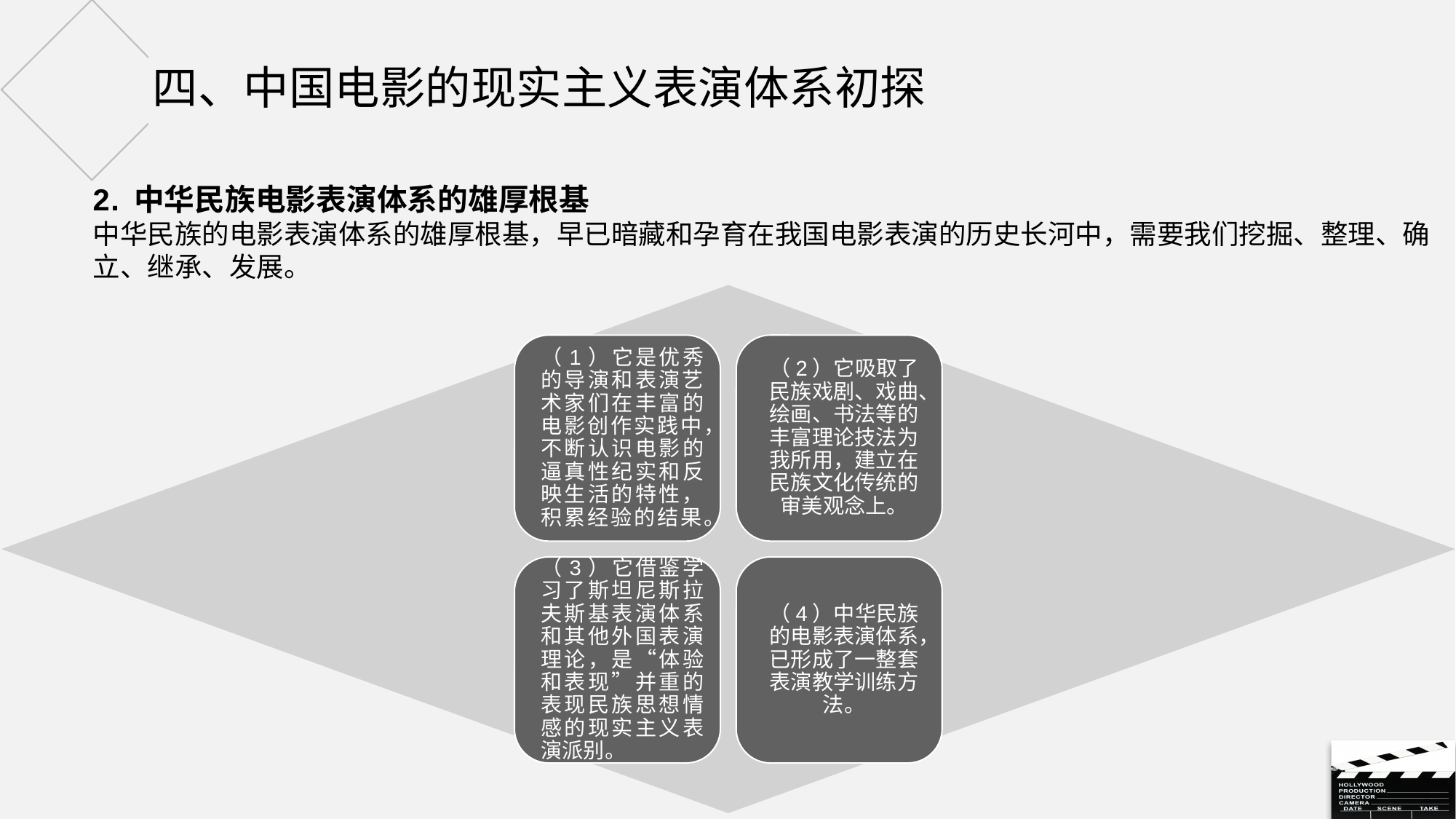

# 四、中国电影的现实主义表演体系初探
中华民族电影表演体系的雄厚根基
中华民族的电影表演体系的雄厚根基，早已暗藏和孕育在我国电影表演的历史长河中，需要我们挖掘、整理、确立、继承、发展。
（1）它是优秀的导演和表演艺术家们在丰富的电影创作实践中，不断认识电影的逼真性纪实和反映生活的特性，积累经验的结果。
（2）它吸取了民族戏剧、戏曲、绘画、书法等的丰富理论技法为我所用，建立在民族文化传统的审美观念上。
（3）它借鉴学习了斯坦尼斯拉夫斯基表演体系和其他外国表演理论，是“体验和表现”并重的表现民族思想情感的现实主义表演派别。
（4）中华民族的电影表演体系，已形成了一整套表演教学训练方法。